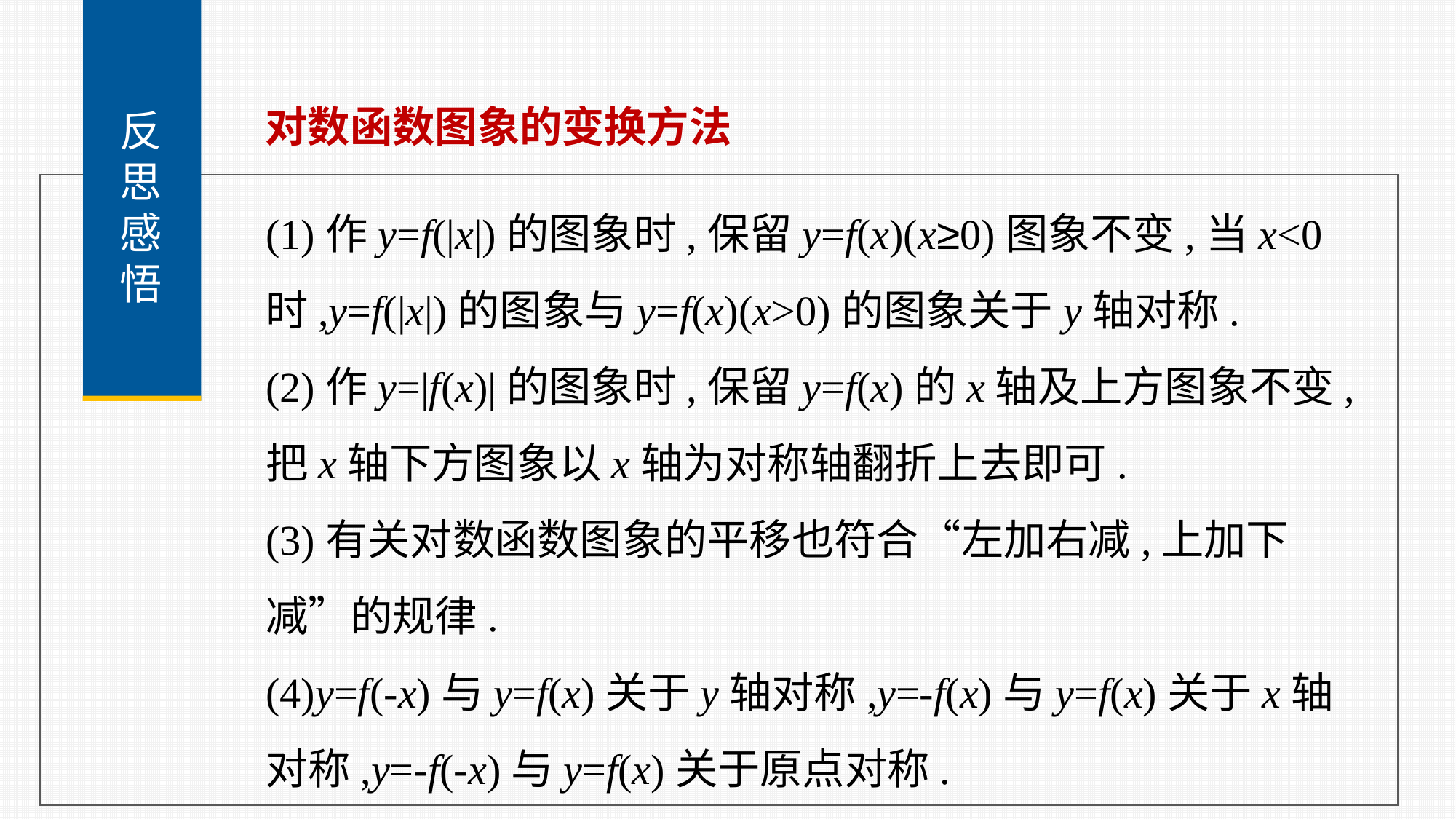

反
思
感
悟

对数函数图象的变换方法

(1)作y=f(|x|)的图象时,保留y=f(x)(x≥0)图象不变,当x<0时,y=f(|x|)的图象与y=f(x)(x>0)的图象关于y轴对称.
(2)作y=|f(x)|的图象时,保留y=f(x)的x轴及上方图象不变,把x轴下方图象以x轴为对称轴翻折上去即可.
(3)有关对数函数图象的平移也符合“左加右减,上加下减”的规律.
(4)y=f(-x)与y=f(x)关于y轴对称,y=-f(x)与y=f(x)关于x轴对称,y=-f(-x)与y=f(x)关于原点对称.